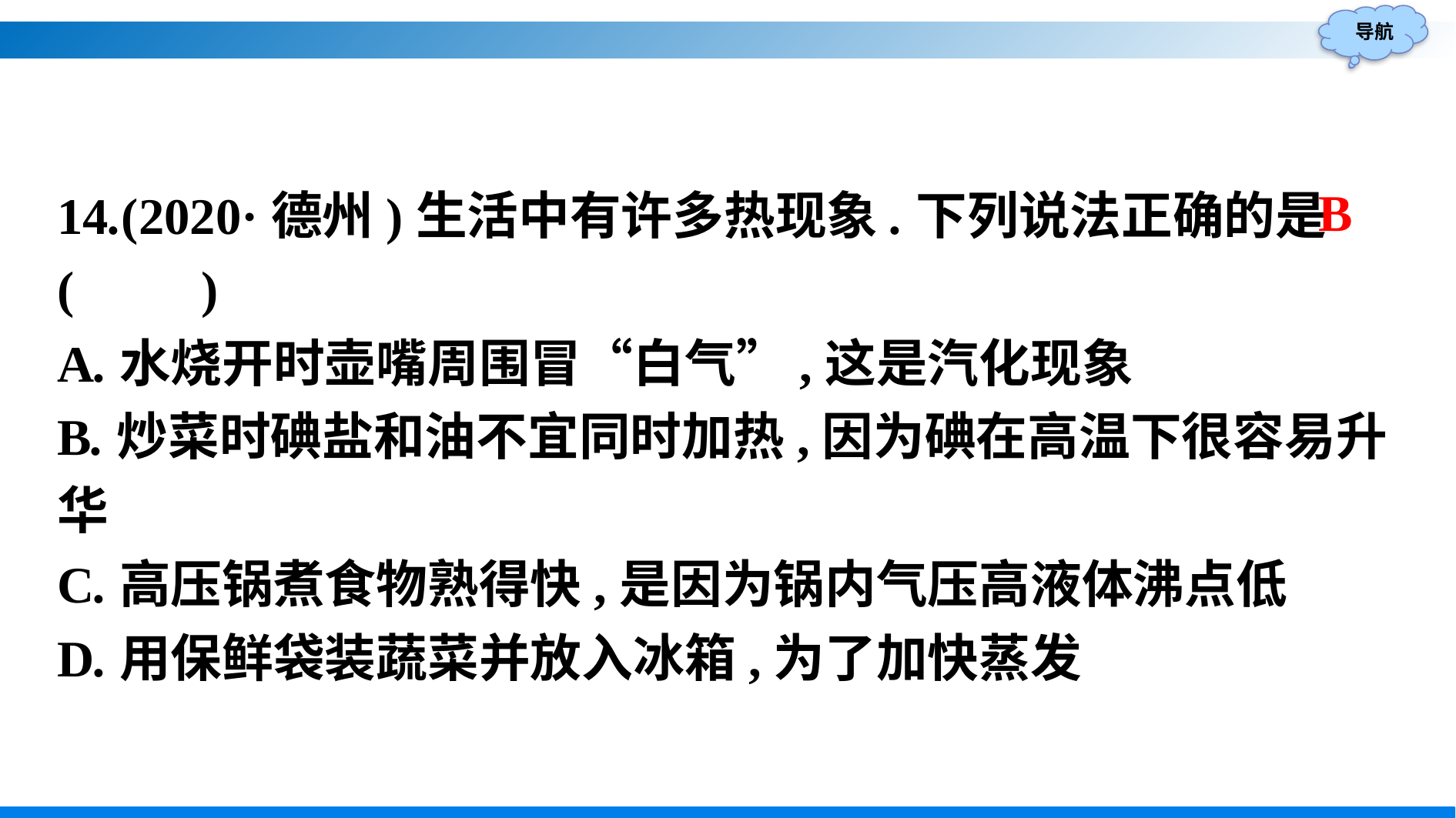

14.(2020·德州)生活中有许多热现象.下列说法正确的是(　　)
A.水烧开时壶嘴周围冒“白气”,这是汽化现象
B.炒菜时碘盐和油不宜同时加热,因为碘在高温下很容易升华
C.高压锅煮食物熟得快,是因为锅内气压高液体沸点低
D.用保鲜袋装蔬菜并放入冰箱,为了加快蒸发
B